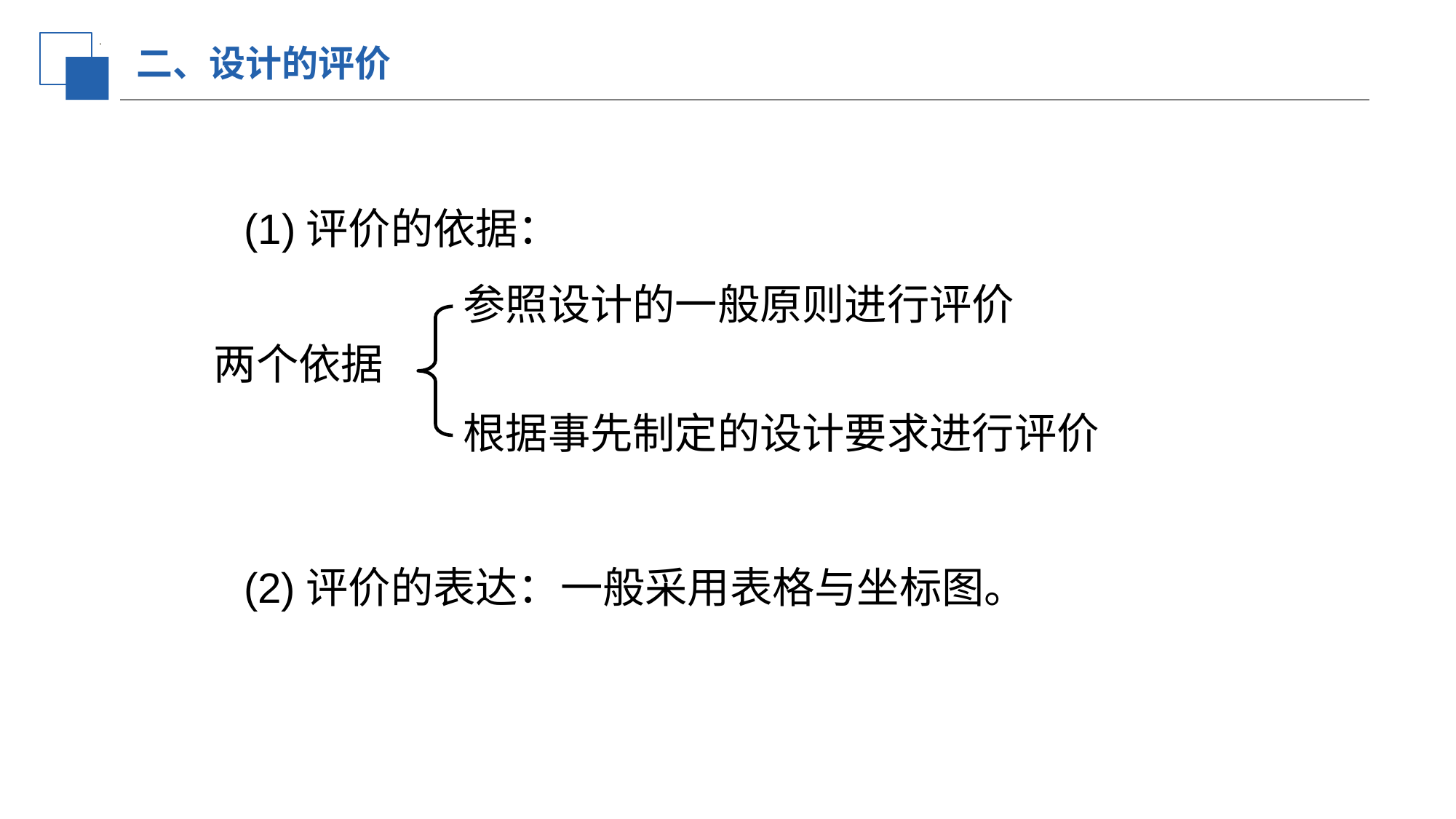

二、设计的评价
(1)评价的依据：
参照设计的一般原则进行评价

两个依据
根据事先制定的设计要求进行评价
(2)评价的表达：一般采用表格与坐标图。